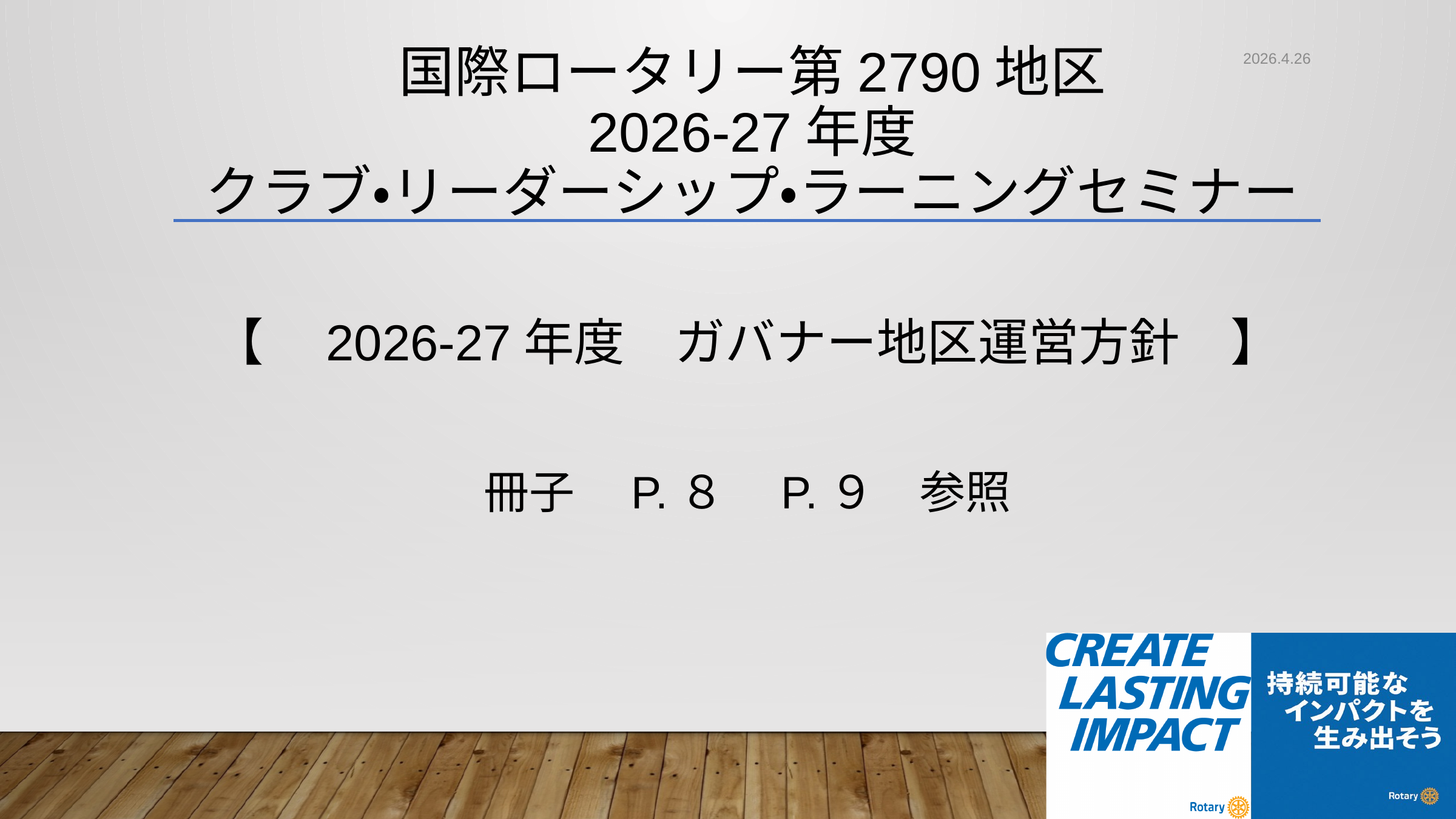

# 国際ロータリー第2790地区 2026-27年度 クラブ・リーダーシップ・ラーニングセミナー
2026.4.26

【　2026-27年度　ガバナー地区運営方針　】

冊子　P.８　P.９　参照